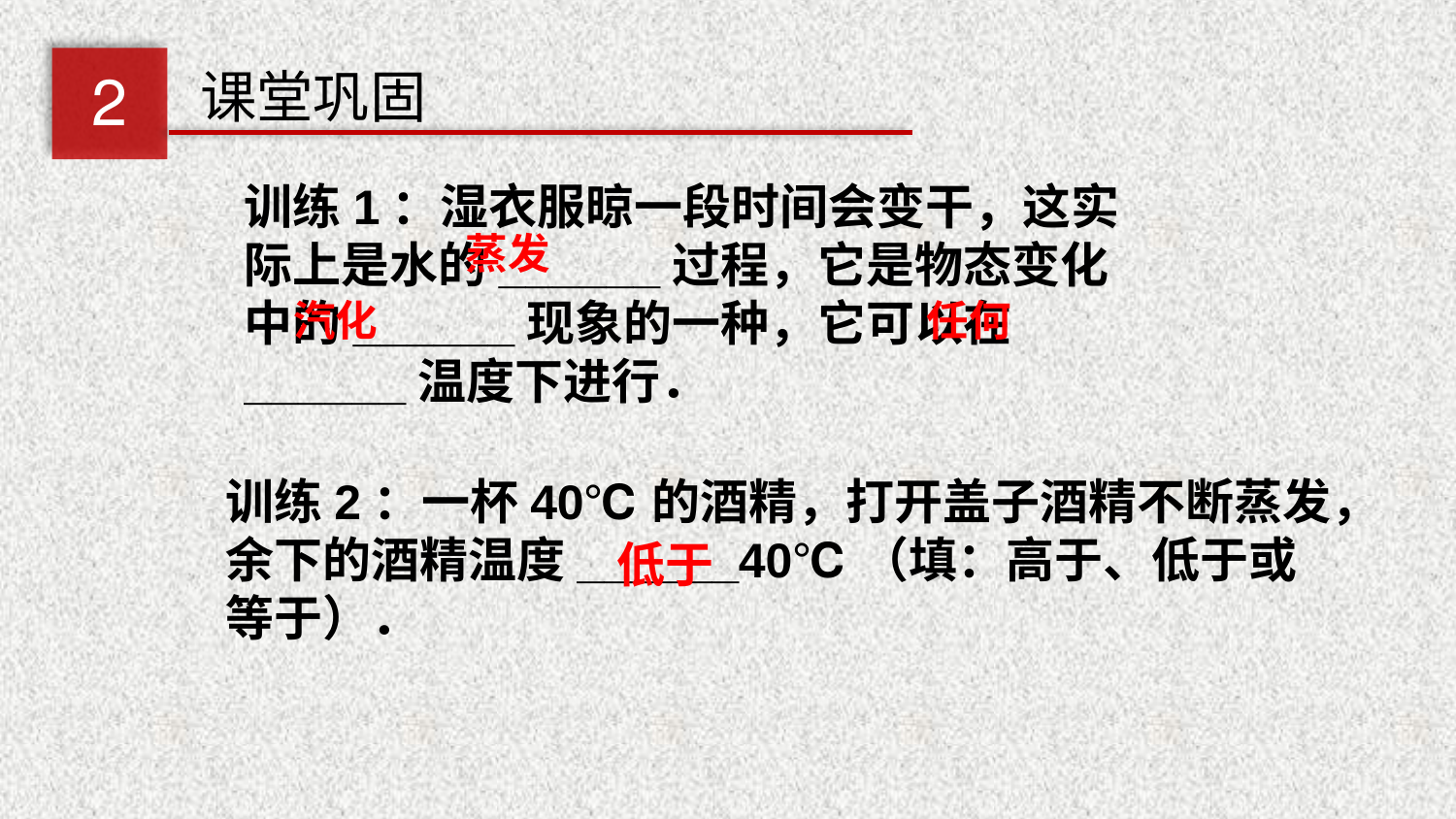

课堂巩固
2
训练1：湿衣服晾一段时间会变干，这实际上是水的______过程，它是物态变化中的______现象的一种，它可以在______温度下进行．
训练2：一杯40℃的酒精，打开盖子酒精不断蒸发，
余下的酒精温度______40℃（填：高于、低于或
等于）．
蒸发
汽化
任何
低于